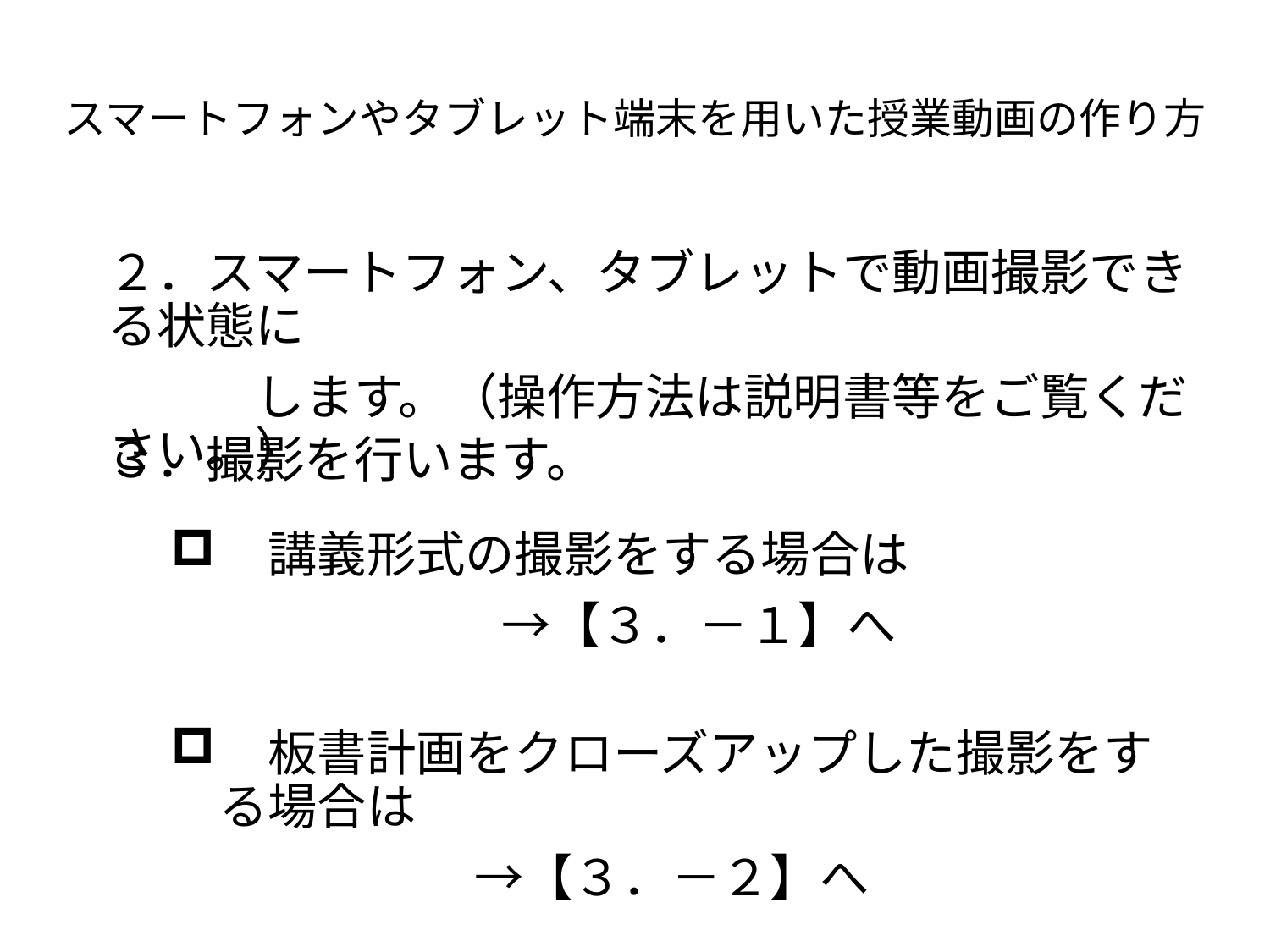

# スマートフォンやタブレット端末を用いた授業動画の作り方
２．スマートフォン、タブレットで動画撮影できる状態に
　　　します。（操作方法は説明書等をご覧ください。）

３．撮影を行います。

　講義形式の撮影をする場合は
　　　　　　　　→【３．－１】へ

　板書計画をクローズアップした撮影をする場合は
　　　　　　　  →【３．－２】へ